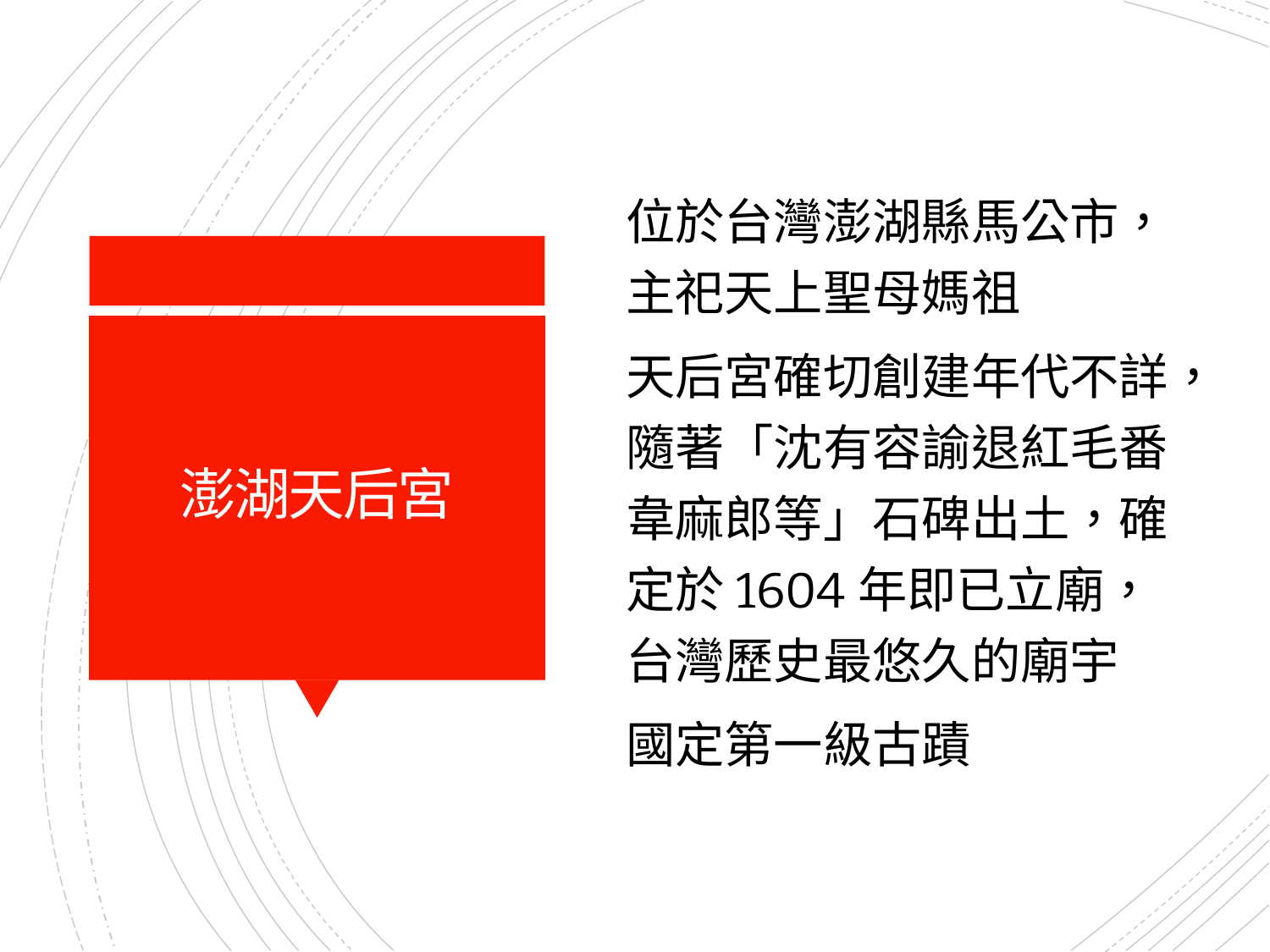

位於台灣澎湖縣馬公市，主祀天上聖母媽祖
天后宮確切創建年代不詳，隨著「沈有容諭退紅毛番韋麻郎等」石碑出土，確定於1604年即已立廟，台灣歷史最悠久的廟宇
國定第一級古蹟
# 澎湖天后宮